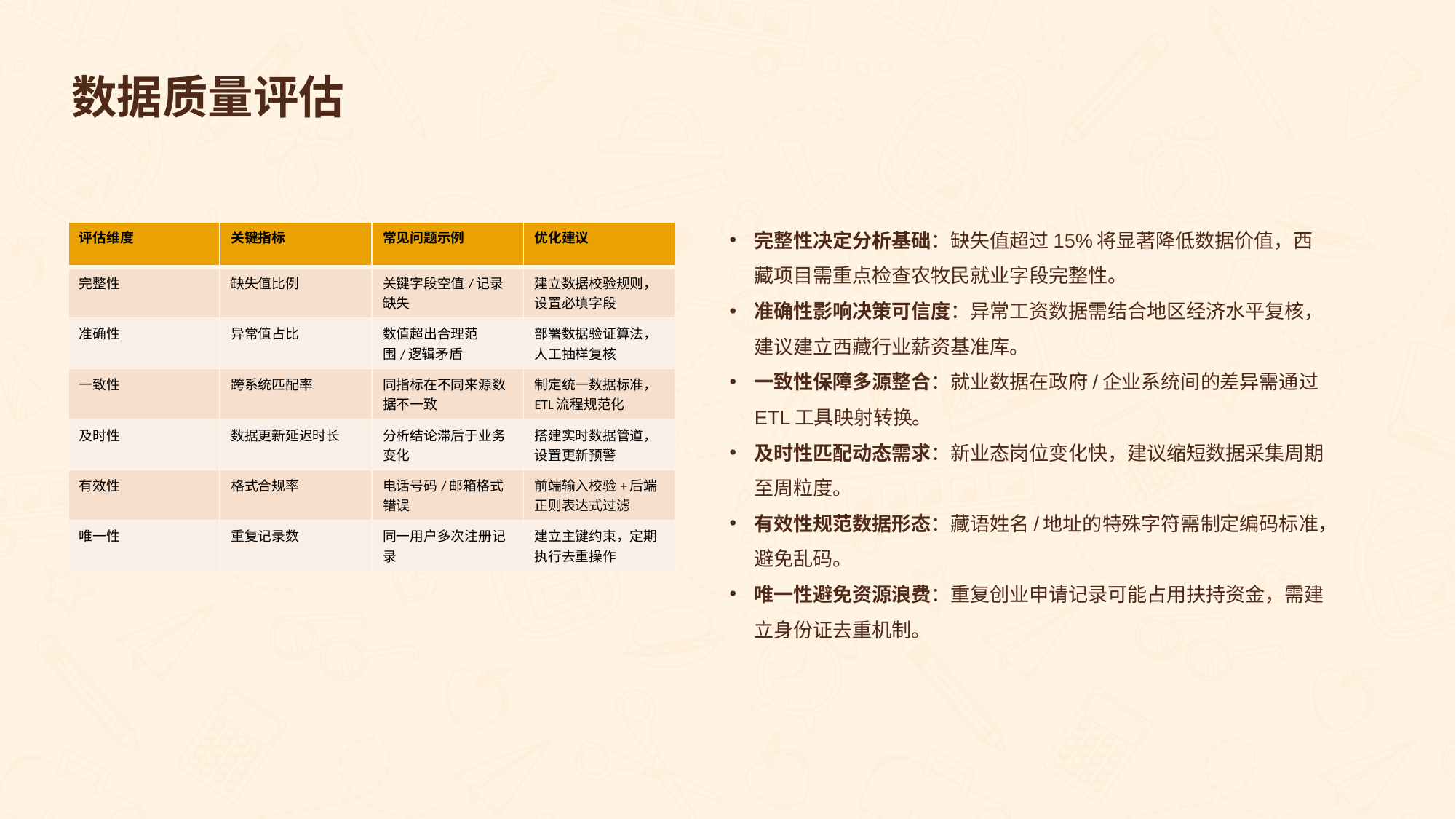

数据质量评估
完整性决定分析基础：缺失值超过15%将显著降低数据价值，西藏项目需重点检查农牧民就业字段完整性。
准确性影响决策可信度：异常工资数据需结合地区经济水平复核，建议建立西藏行业薪资基准库。
一致性保障多源整合：就业数据在政府/企业系统间的差异需通过ETL工具映射转换。
及时性匹配动态需求：新业态岗位变化快，建议缩短数据采集周期至周粒度。
有效性规范数据形态：藏语姓名/地址的特殊字符需制定编码标准，避免乱码。
唯一性避免资源浪费：重复创业申请记录可能占用扶持资金，需建立身份证去重机制。
| 评估维度 | 关键指标 | 常见问题示例 | 优化建议 |
| --- | --- | --- | --- |
| 完整性 | 缺失值比例 | 关键字段空值/记录缺失 | 建立数据校验规则，设置必填字段 |
| 准确性 | 异常值占比 | 数值超出合理范围/逻辑矛盾 | 部署数据验证算法，人工抽样复核 |
| 一致性 | 跨系统匹配率 | 同指标在不同来源数据不一致 | 制定统一数据标准，ETL流程规范化 |
| 及时性 | 数据更新延迟时长 | 分析结论滞后于业务变化 | 搭建实时数据管道，设置更新预警 |
| 有效性 | 格式合规率 | 电话号码/邮箱格式错误 | 前端输入校验+后端正则表达式过滤 |
| 唯一性 | 重复记录数 | 同一用户多次注册记录 | 建立主键约束，定期执行去重操作 |